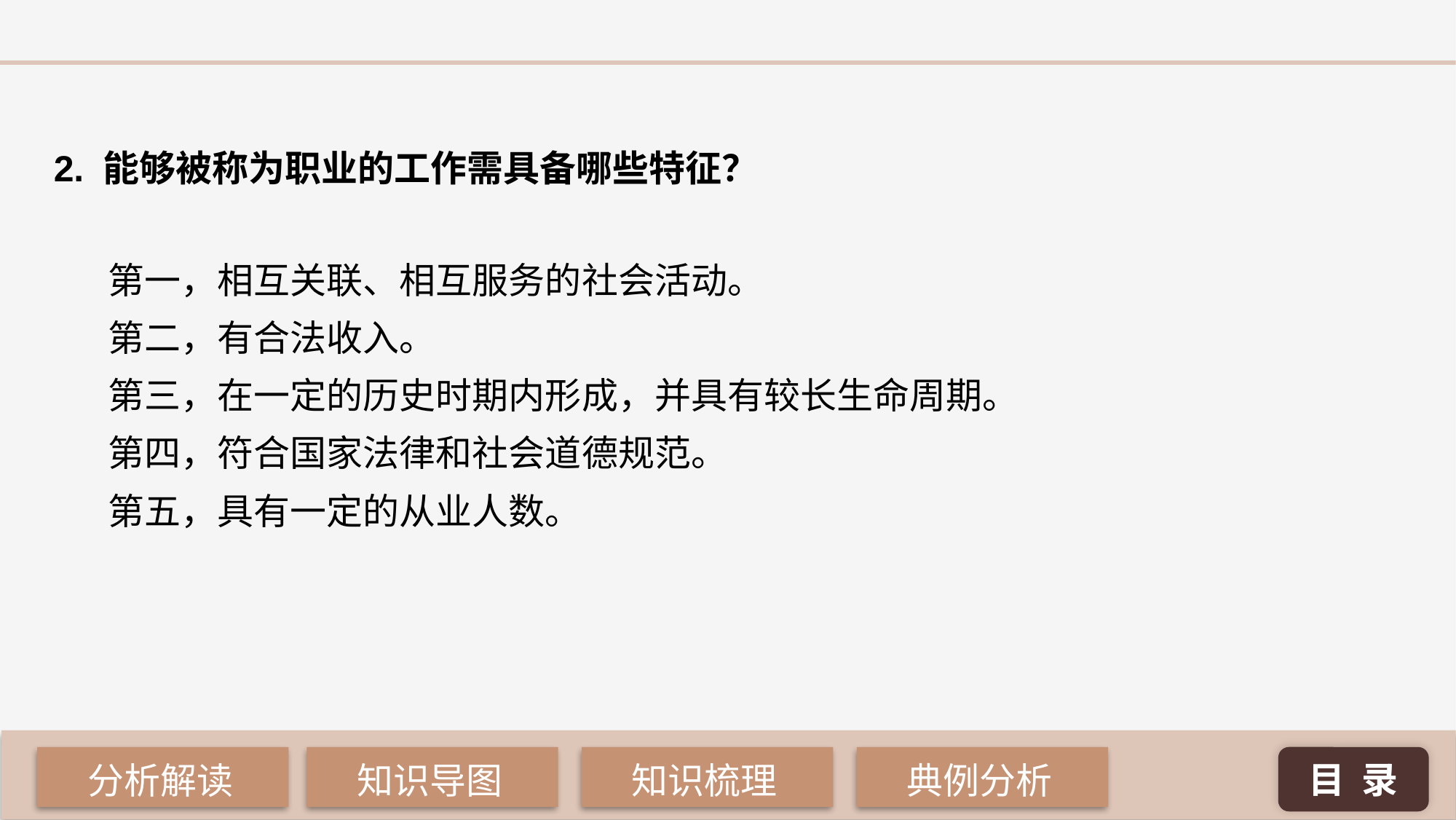

2. 能够被称为职业的工作需具备哪些特征？
第一，相互关联、相互服务的社会活动。
第二，有合法收入。
第三，在一定的历史时期内形成，并具有较长生命周期。
第四，符合国家法律和社会道德规范。
第五，具有一定的从业人数。